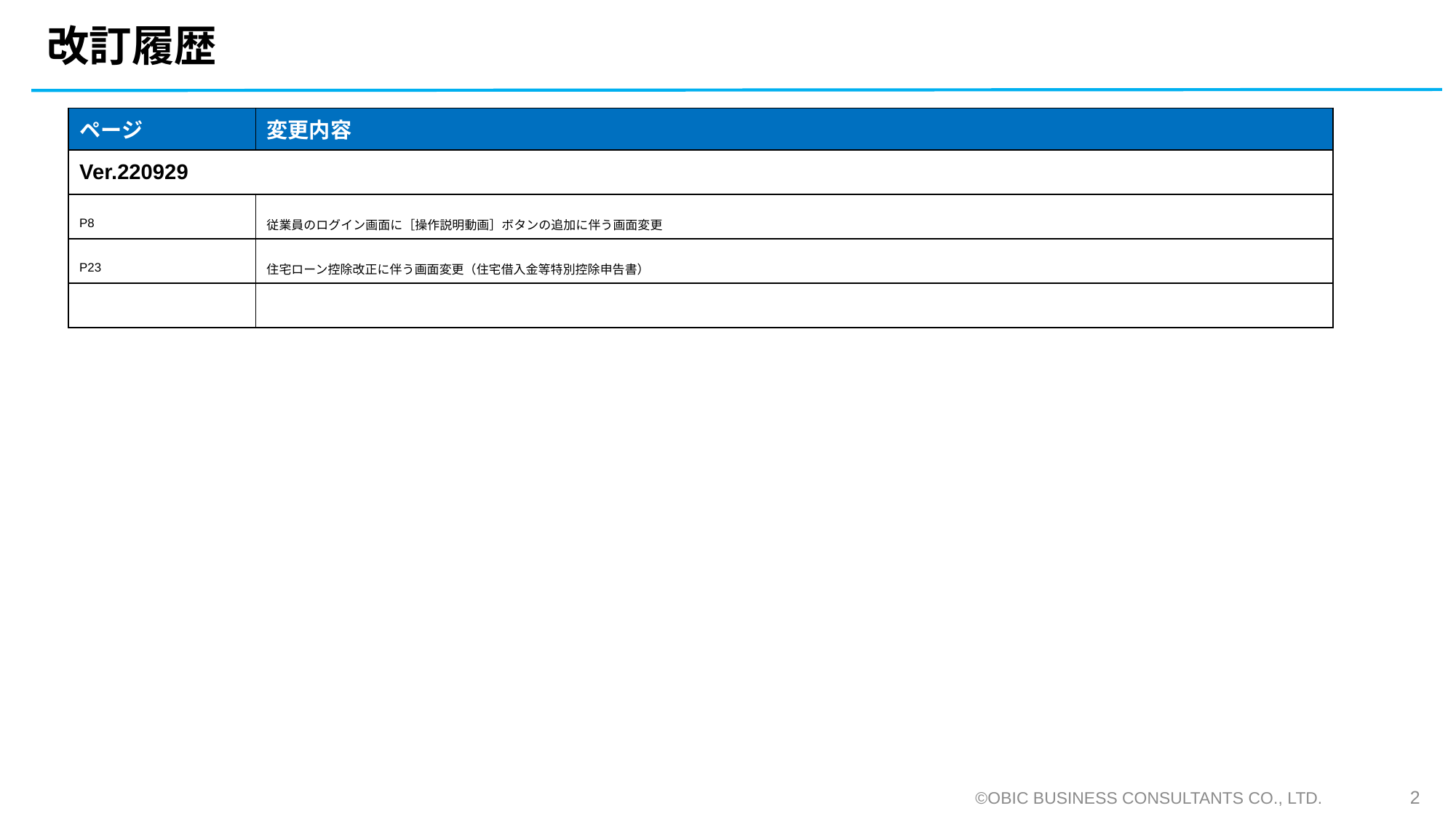

# 改訂履歴

| ページ | 変更内容 |
| --- | --- |
| Ver.220929 |  |
| P8 | 従業員のログイン画面に［操作説明動画］ボタンの追加に伴う画面変更 |
| P23 | 住宅ローン控除改正に伴う画面変更（住宅借入金等特別控除申告書） |
|  |  |
©OBIC BUSINESS CONSULTANTS CO., LTD.
2